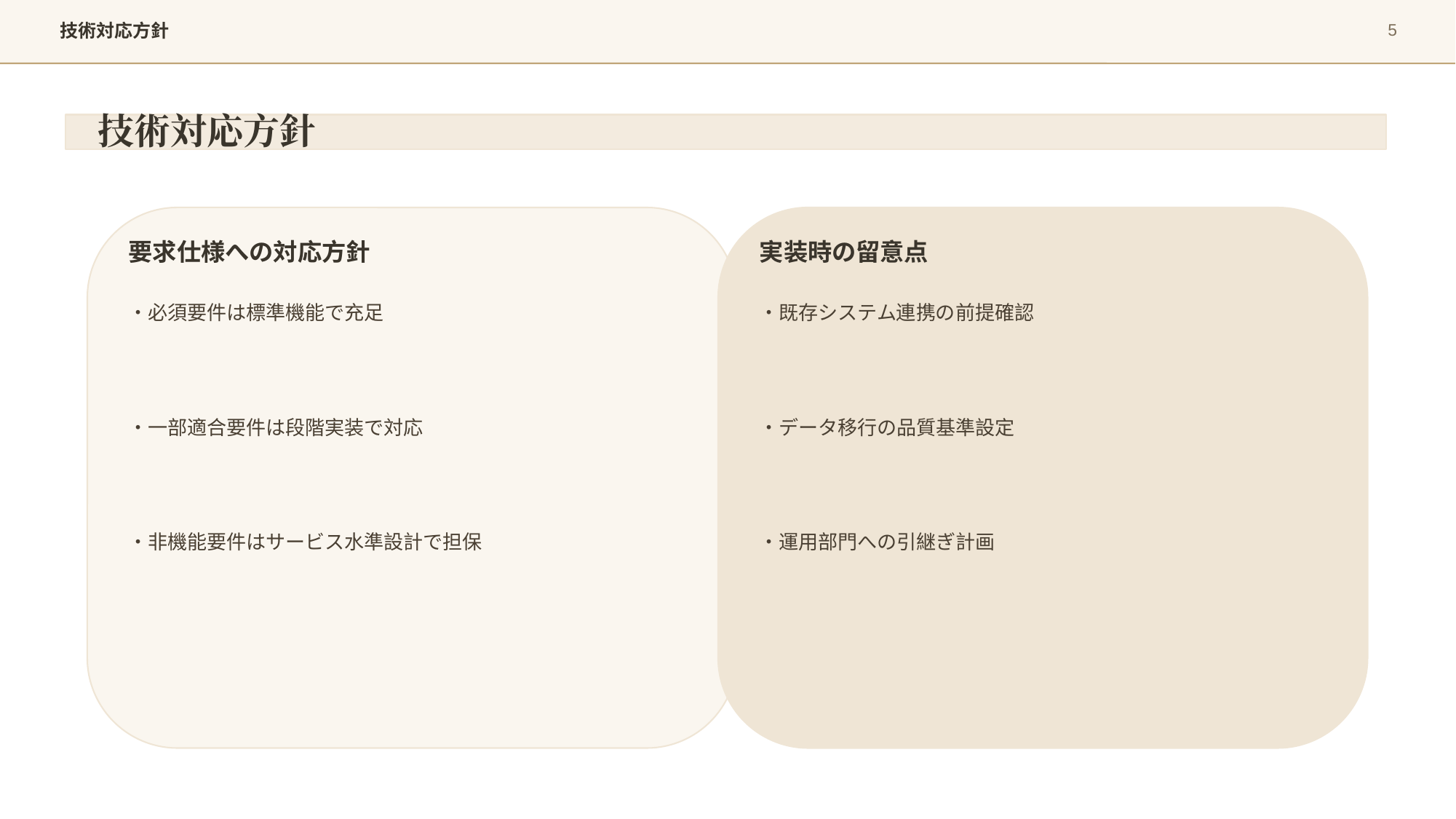

5
技術対応方針

技術対応方針

要求仕様への対応方針
実装時の留意点
・必須要件は標準機能で充足
・既存システム連携の前提確認
・一部適合要件は段階実装で対応
・データ移行の品質基準設定
・非機能要件はサービス水準設計で担保
・運用部門への引継ぎ計画